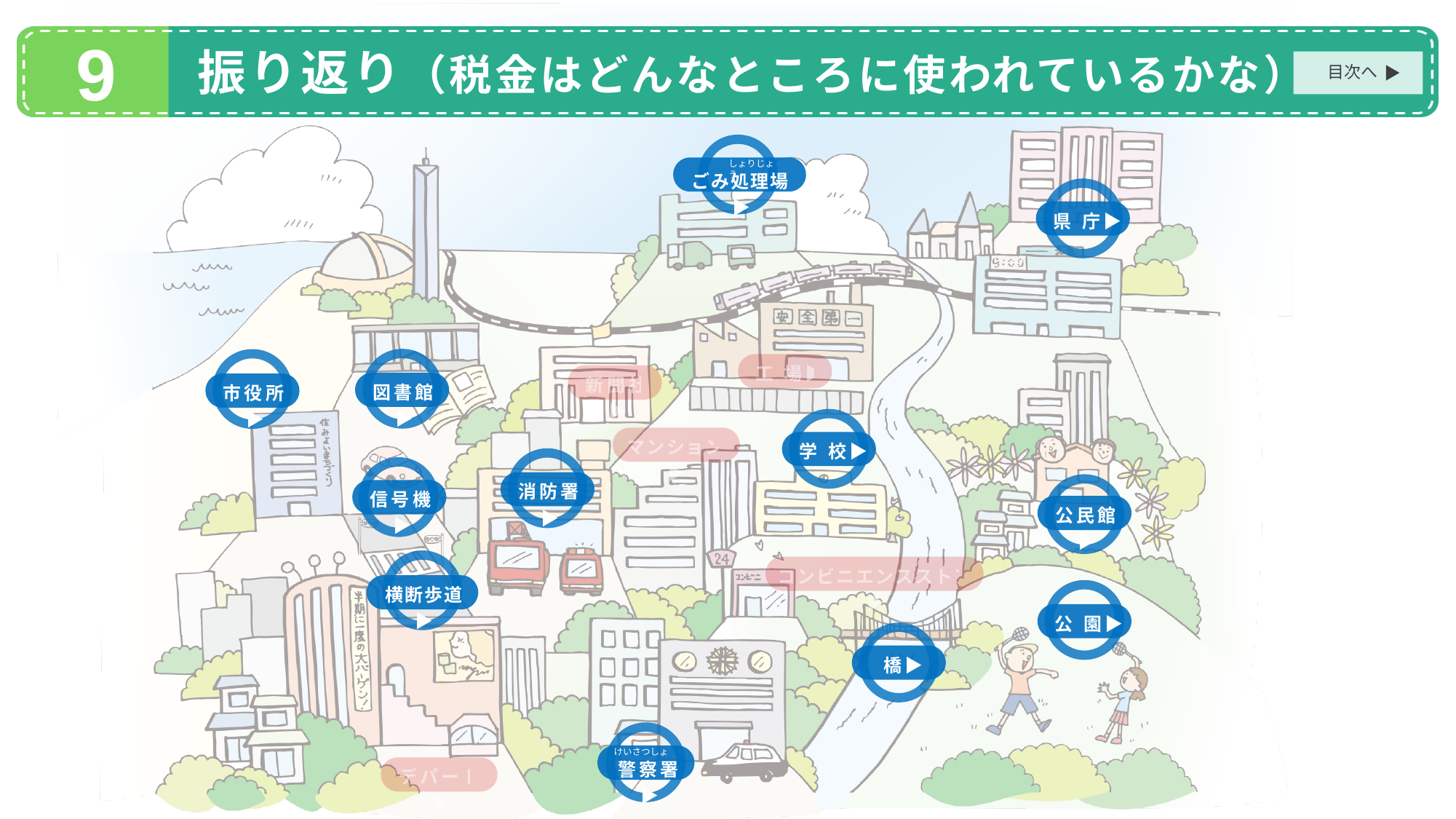

しょりじょう

ごみ処理場▶

県 庁▶

工 場▶

新聞社▶

図書館▶
市役所▶

マンション▶

学 校▶

消防署▶

信号機▶

公民館▶

コンビニエンスストア▶

横断歩道▶

公 園▶

橋▶

けいさつしょ

警察署▶
デパート▶